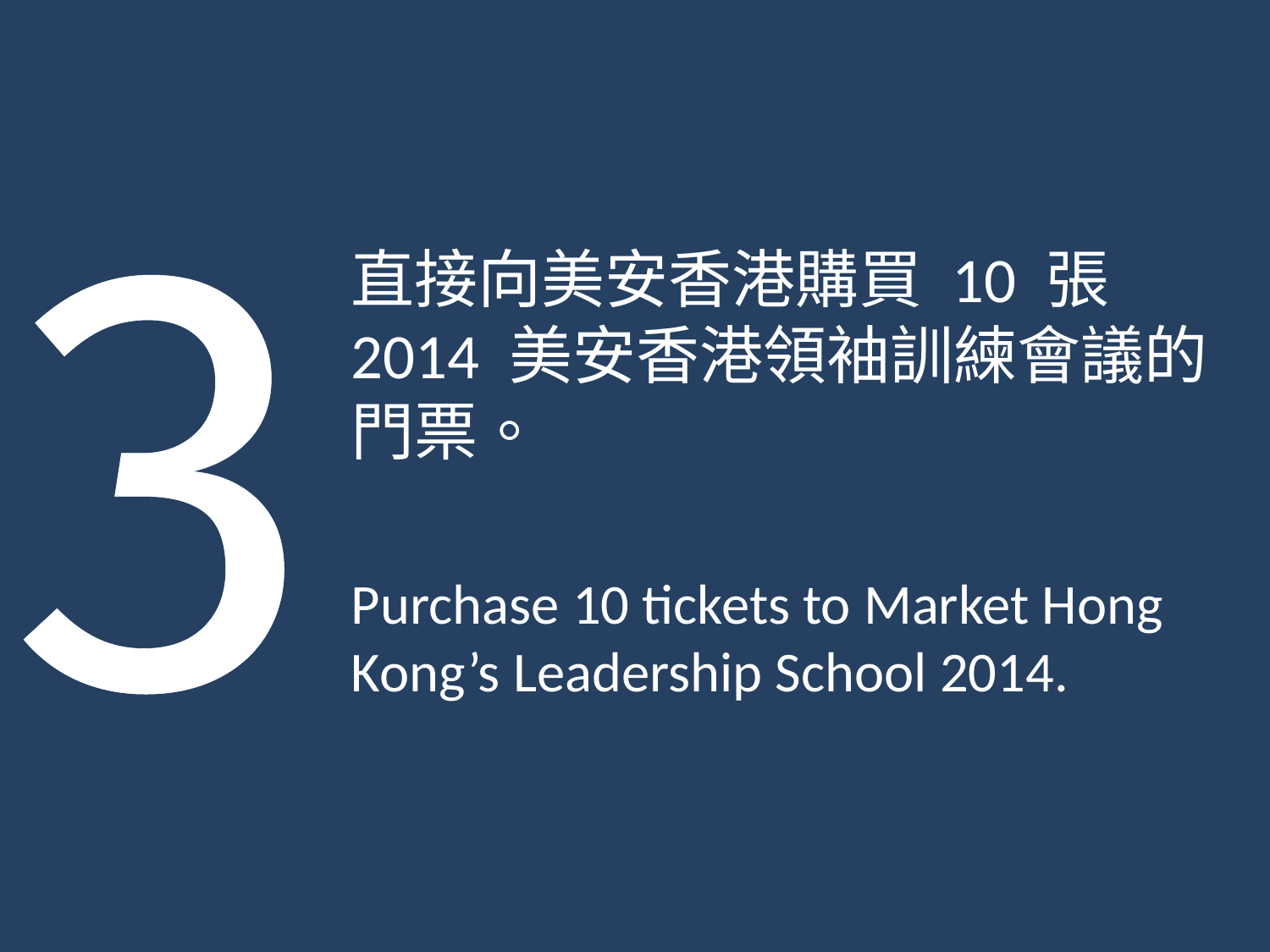

3
直接向美安香港購買 10 張 2014 美安香港領袖訓練會議的門票。

Purchase 10 tickets to Market Hong Kong’s Leadership School 2014.